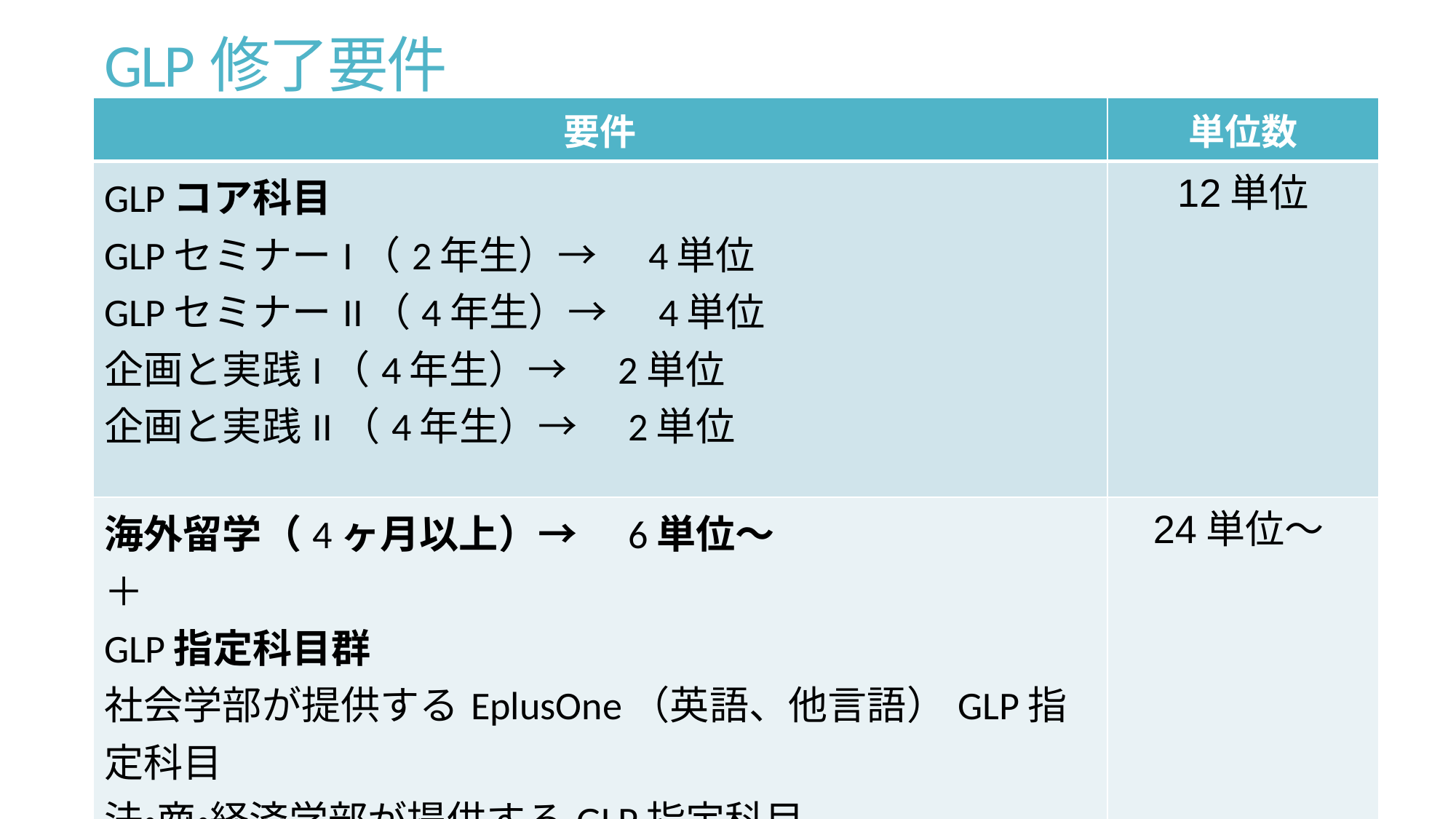

# GLP修了要件
| 要件 | 単位数 |
| --- | --- |
| GLPコア科目 GLPセミナーI（2年生）→　4単位 GLPセミナーII（4年生）→　4単位 企画と実践I（4年生）→　2単位 企画と実践II（4年生）→　2単位 | 12単位 |
| 海外留学（4ヶ月以上）→　6単位～ ＋ GLP指定科目群 社会学部が提供するEplusOne（英語、他言語）GLP指定科目 法・商・経済学部が提供するGLP指定科目 短期留学（2単位～） | 24単位～ |
| 計 | 36単位～ |